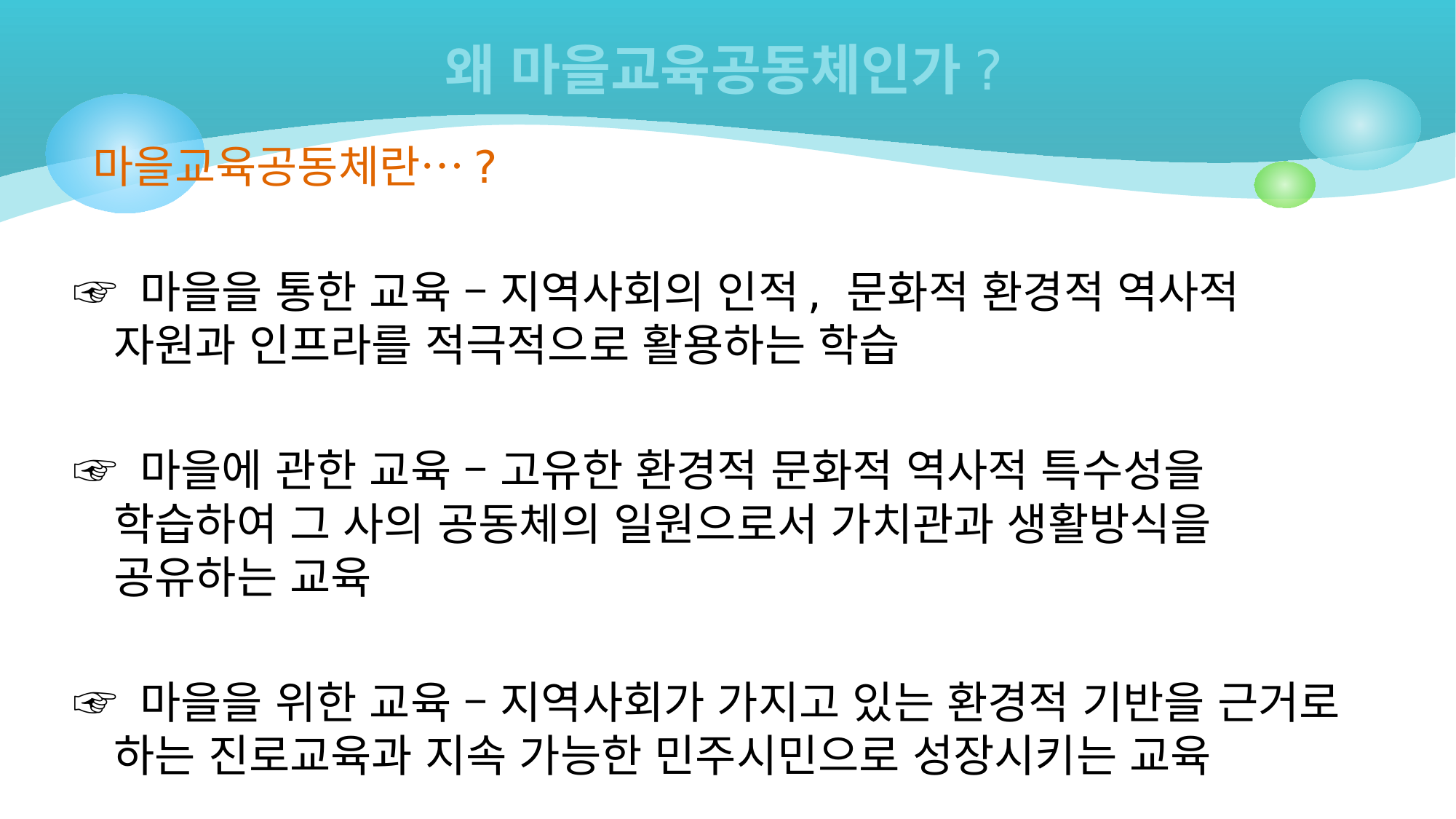

# 왜 마을교육공동체인가?
 마을교육공동체란…?

☞ 마을을 통한 교육 – 지역사회의 인적, 문화적 환경적 역사적 자원과 인프라를 적극적으로 활용하는 학습

☞ 마을에 관한 교육 – 고유한 환경적 문화적 역사적 특수성을 학습하여 그 사의 공동체의 일원으로서 가치관과 생활방식을 공유하는 교육

☞ 마을을 위한 교육 – 지역사회가 가지고 있는 환경적 기반을 근거로 하는 진로교육과 지속 가능한 민주시민으로 성장시키는 교육